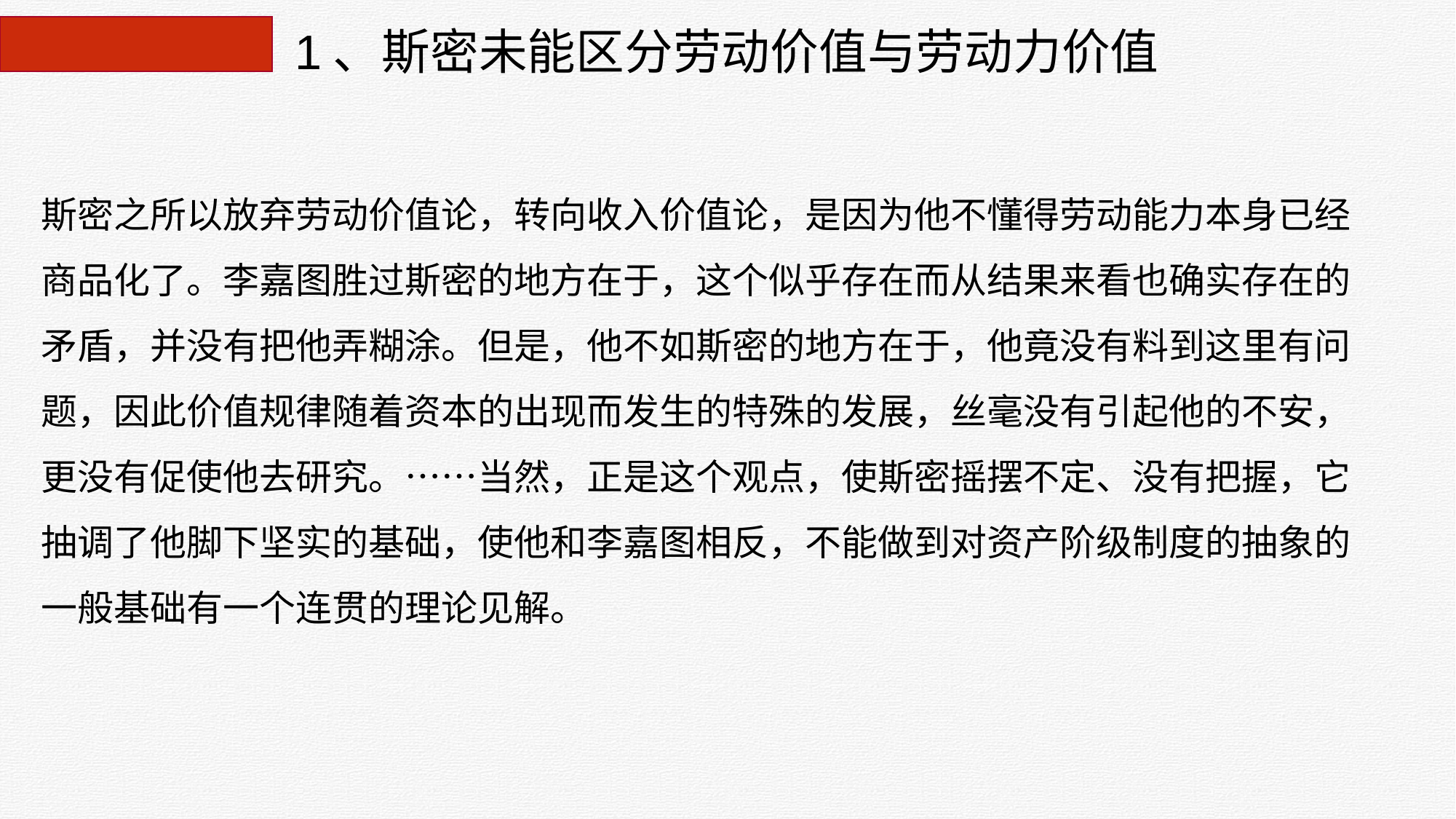

1、斯密未能区分劳动价值与劳动力价值

斯密之所以放弃劳动价值论，转向收入价值论，是因为他不懂得劳动能力本身已经商品化了。李嘉图胜过斯密的地方在于，这个似乎存在而从结果来看也确实存在的矛盾，并没有把他弄糊涂。但是，他不如斯密的地方在于，他竟没有料到这里有问题，因此价值规律随着资本的出现而发生的特殊的发展，丝毫没有引起他的不安，更没有促使他去研究。……当然，正是这个观点，使斯密摇摆不定、没有把握，它抽调了他脚下坚实的基础，使他和李嘉图相反，不能做到对资产阶级制度的抽象的一般基础有一个连贯的理论见解。